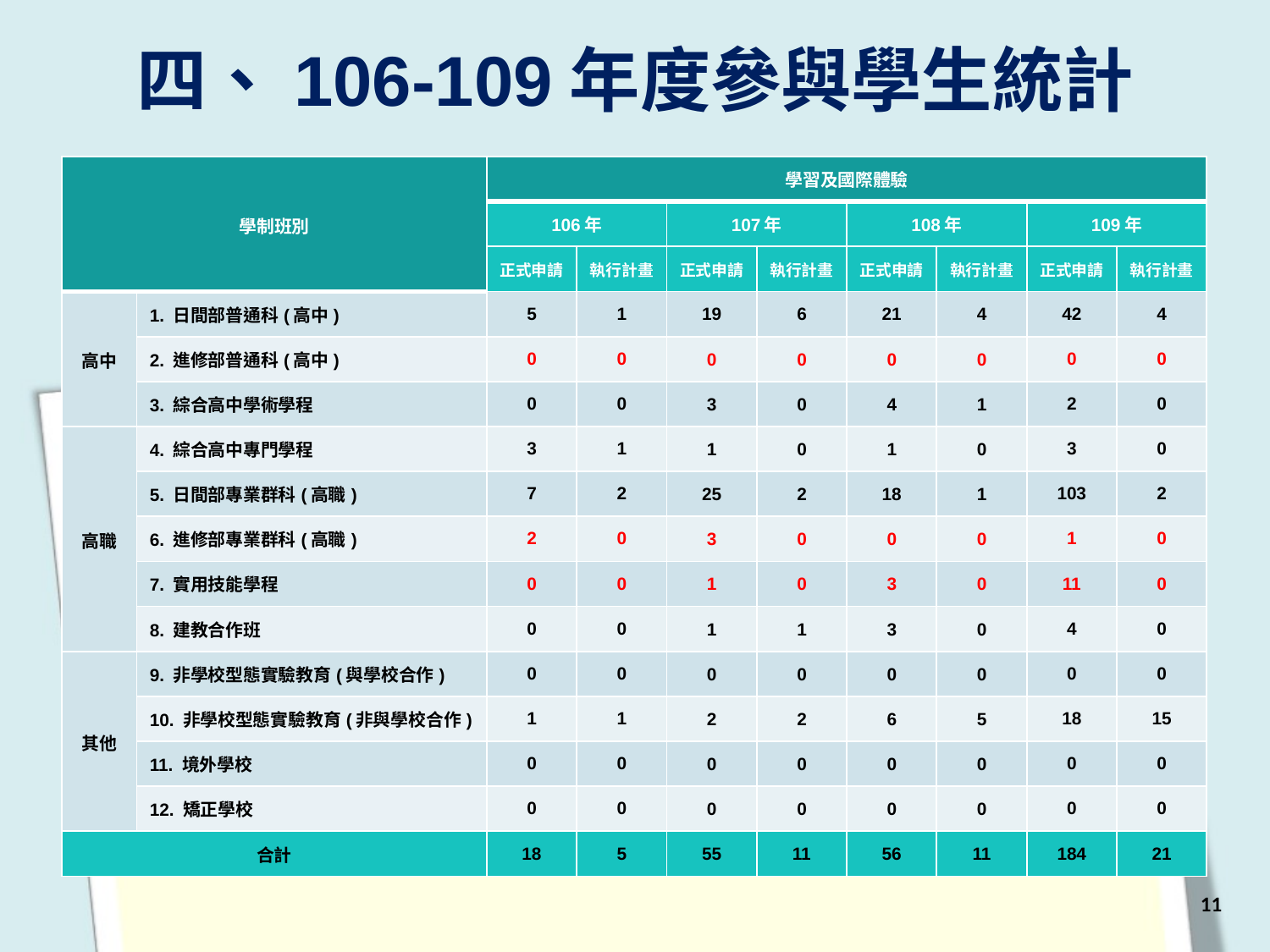

四、106-109年度參與學生統計
| 學制班別 |  | 學習及國際體驗 |  |  |  |  |  |  |  |
| --- | --- | --- | --- | --- | --- | --- | --- | --- | --- |
|  |  | 106年 |  | 107年 |  | 108年 |  | 109年 |  |
|  |  | 正式申請 | 執行計畫 | 正式申請 | 執行計畫 | 正式申請 | 執行計畫 | 正式申請 | 執行計畫 |
| 高中 | 1. 日間部普通科(高中) | 5 | 1 | 19 | 6 | 21 | 4 | 42 | 4 |
|  | 2. 進修部普通科(高中) | 0 | 0 | 0 | 0 | 0 | 0 | 0 | 0 |
|  | 3. 綜合高中學術學程 | 0 | 0 | 3 | 0 | 4 | 1 | 2 | 0 |
| 高職 | 4. 綜合高中專門學程 | 3 | 1 | 1 | 0 | 1 | 0 | 3 | 0 |
|  | 5. 日間部專業群科(高職) | 7 | 2 | 25 | 2 | 18 | 1 | 103 | 2 |
|  | 6. 進修部專業群科(高職) | 2 | 0 | 3 | 0 | 0 | 0 | 1 | 0 |
|  | 7. 實用技能學程 | 0 | 0 | 1 | 0 | 3 | 0 | 11 | 0 |
|  | 8. 建教合作班 | 0 | 0 | 1 | 1 | 3 | 0 | 4 | 0 |
| 其他 | 9. 非學校型態實驗教育(與學校合作) | 0 | 0 | 0 | 0 | 0 | 0 | 0 | 0 |
|  | 10. 非學校型態實驗教育(非與學校合作) | 1 | 1 | 2 | 2 | 6 | 5 | 18 | 15 |
|  | 11. 境外學校 | 0 | 0 | 0 | 0 | 0 | 0 | 0 | 0 |
|  | 12. 矯正學校 | 0 | 0 | 0 | 0 | 0 | 0 | 0 | 0 |
| 合計 |  | 18 | 5 | 55 | 11 | 56 | 11 | 184 | 21 |
11